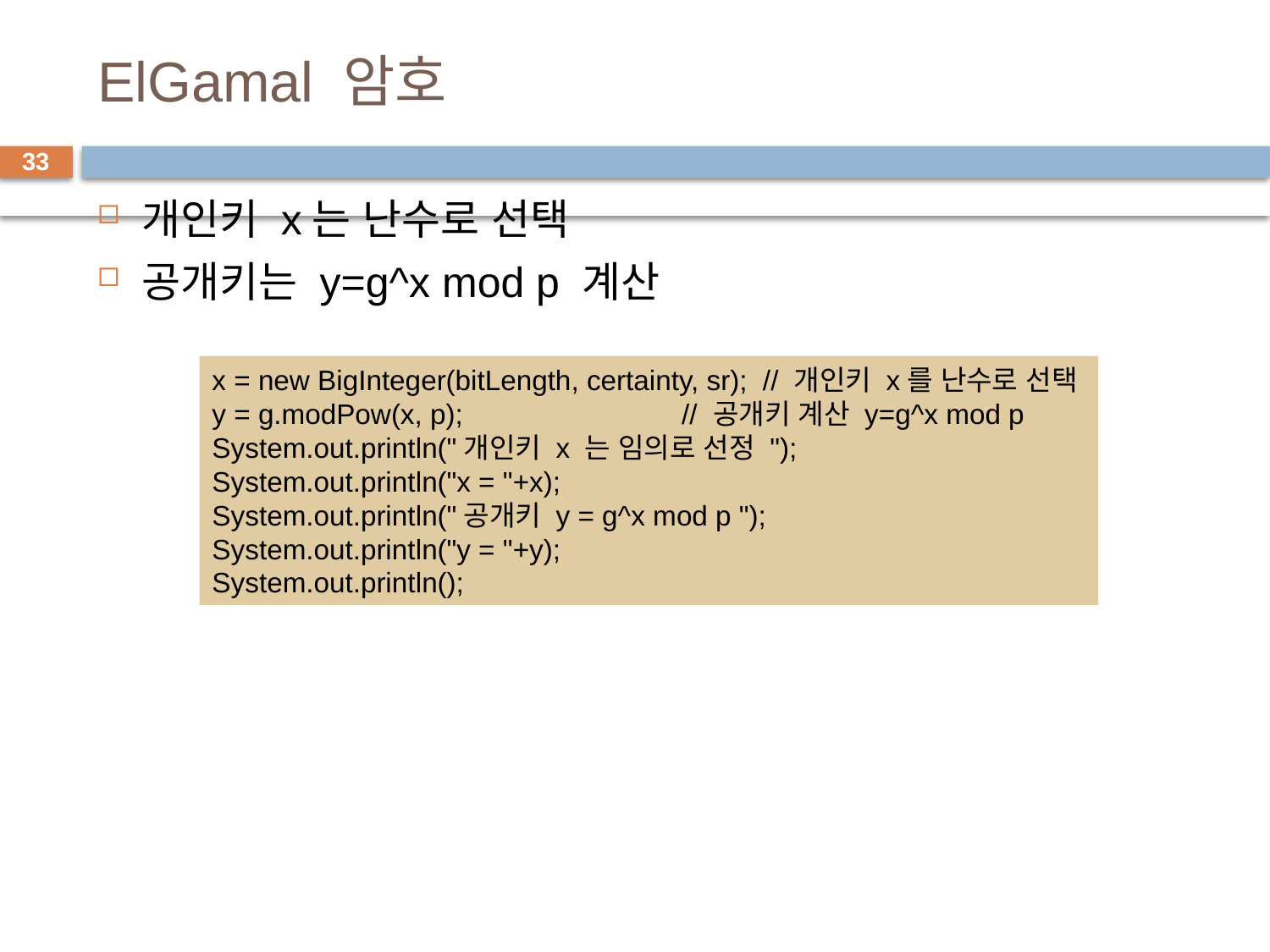

# ElGamal 암호
33
개인키 x는 난수로 선택
공개키는 y=g^x mod p 계산
x = new BigInteger(bitLength, certainty, sr);  // 개인키 x를 난수로 선택
y = g.modPow(x, p);                            // 공개키 계산 y=g^x mod p
System.out.println("개인키 x 는 임의로 선정 ");
System.out.println("x = "+x);
System.out.println("공개키 y = g^x mod p ");
System.out.println("y = "+y);
System.out.println();